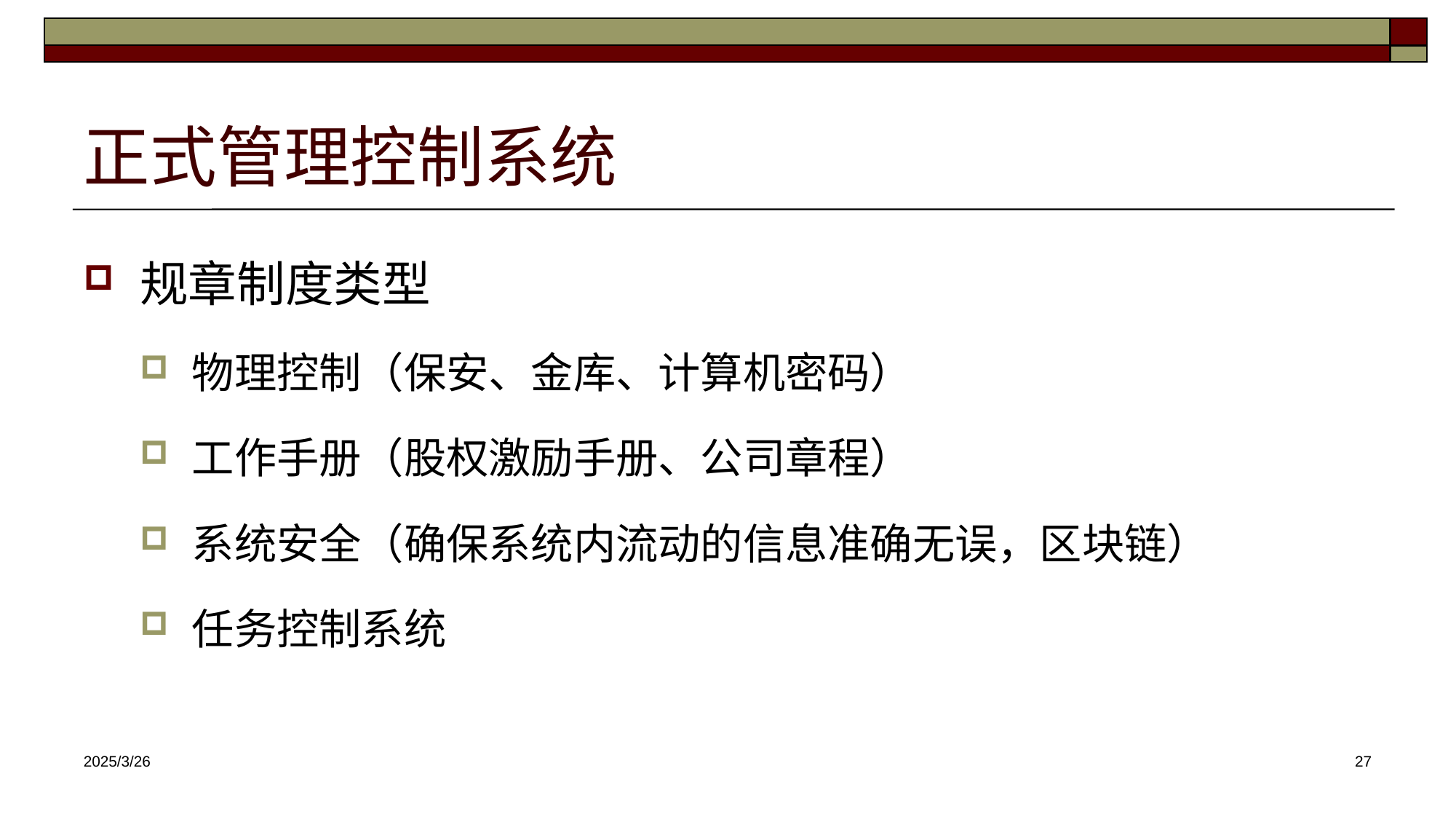

# 正式管理控制系统
规章制度类型
物理控制（保安、金库、计算机密码）
工作手册（股权激励手册、公司章程）
系统安全（确保系统内流动的信息准确无误，区块链）
任务控制系统

2025/3/26
27